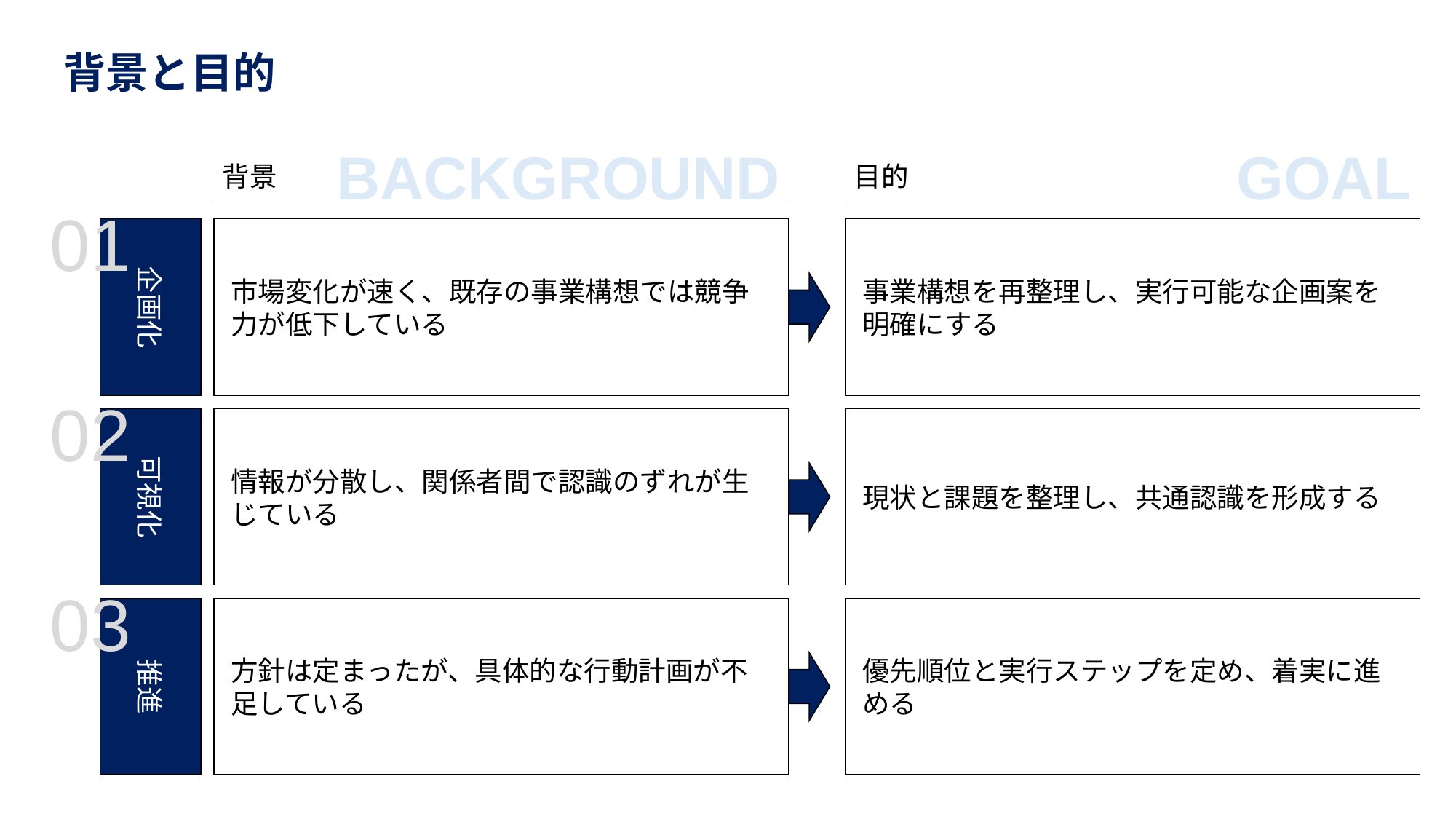

背景と目的
BACKGROUND
GOAL
背景
目的
01
企画化
市場変化が速く、既存の事業構想では競争力が低下している
事業構想を再整理し、実行可能な企画案を明確にする

02
可視化
情報が分散し、関係者間で認識のずれが生じている
現状と課題を整理し、共通認識を形成する

03
推進
方針は定まったが、具体的な行動計画が不足している
優先順位と実行ステップを定め、着実に進める